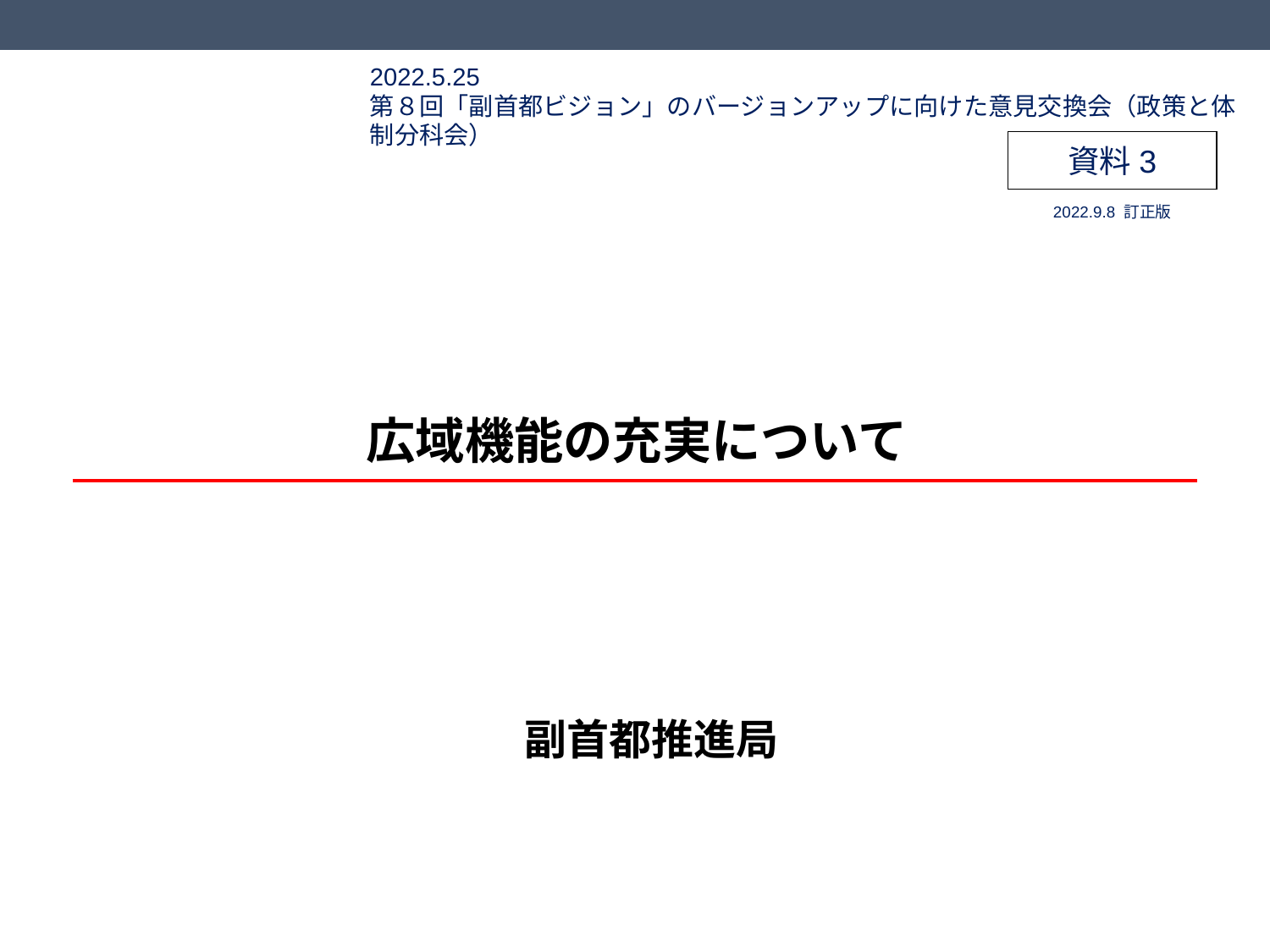

2022.5.25
第８回「副首都ビジョン」のバージョンアップに向けた意見交換会（政策と体制分科会）
資料3
2022.9.8 訂正版
# 広域機能の充実について

副首都推進局